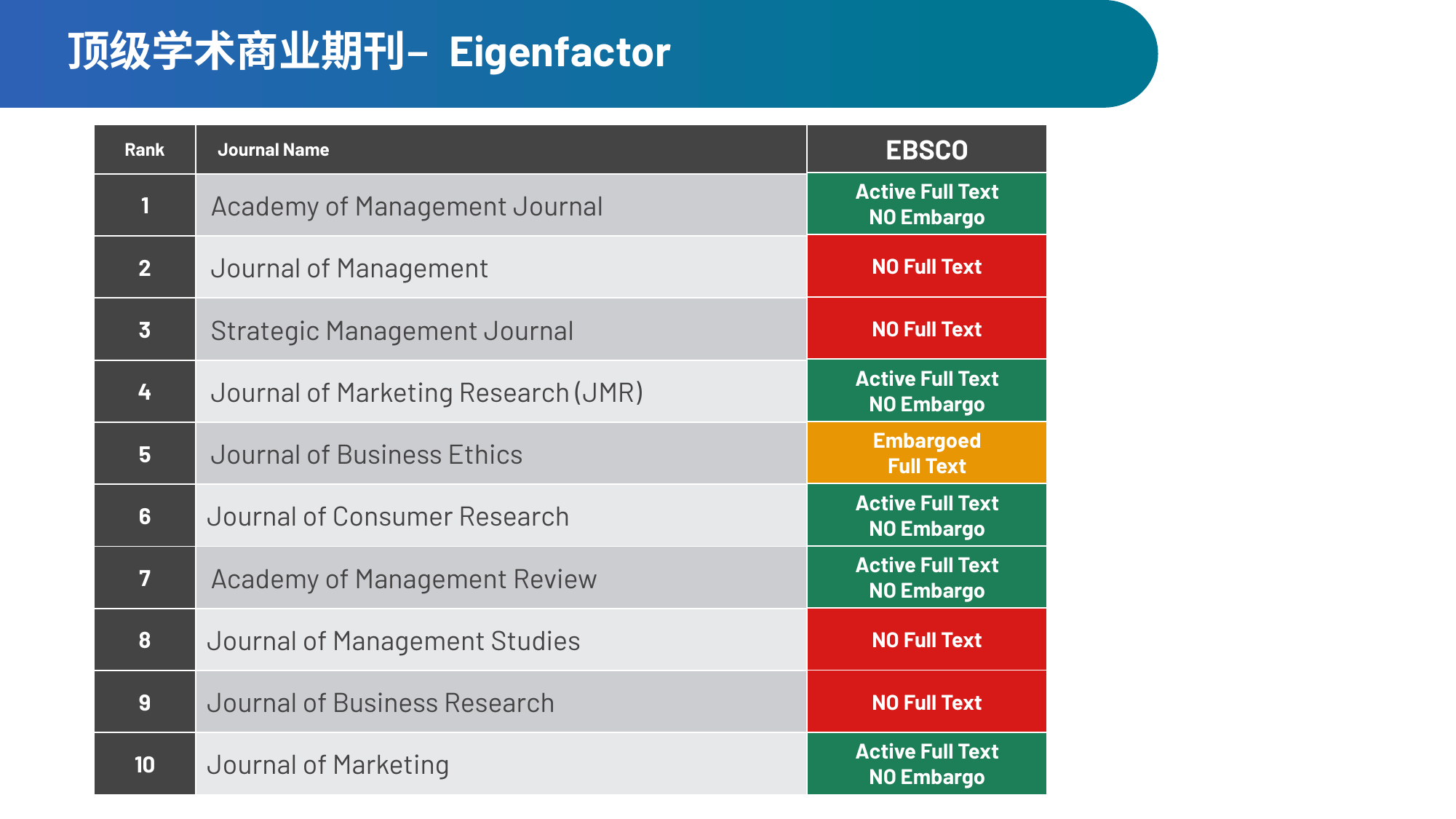

顶级学术商业期刊– Eigenfactor
| Rank | Journal Name | EBSCO |
| --- | --- | --- |
| 1 | Academy of Management Journal |  |
| 2 | Journal of Management |  |
| 3 | Strategic Management Journal |  |
| 4 | Journal of Marketing Research (JMR) |  |
| 5 | Journal of Business Ethics |  |
| 6 | Journal of Consumer Research |  |
| 7 | Academy of Management Review |  |
| 8 | Journal of Management Studies |  |
| 9 | Journal of Business Research |  |
| 10 | Journal of Marketing |  |
| Active Full Text NO Embargo |
| --- |
| NO Full Text |
| NO Full Text |
| Active Full Text NO Embargo |
| Embargoed Full Text |
| Active Full Text NO Embargo |
| Active Full Text NO Embargo |
| NO Full Text |
| NO Full Text |
| Active Full Text NO Embargo |